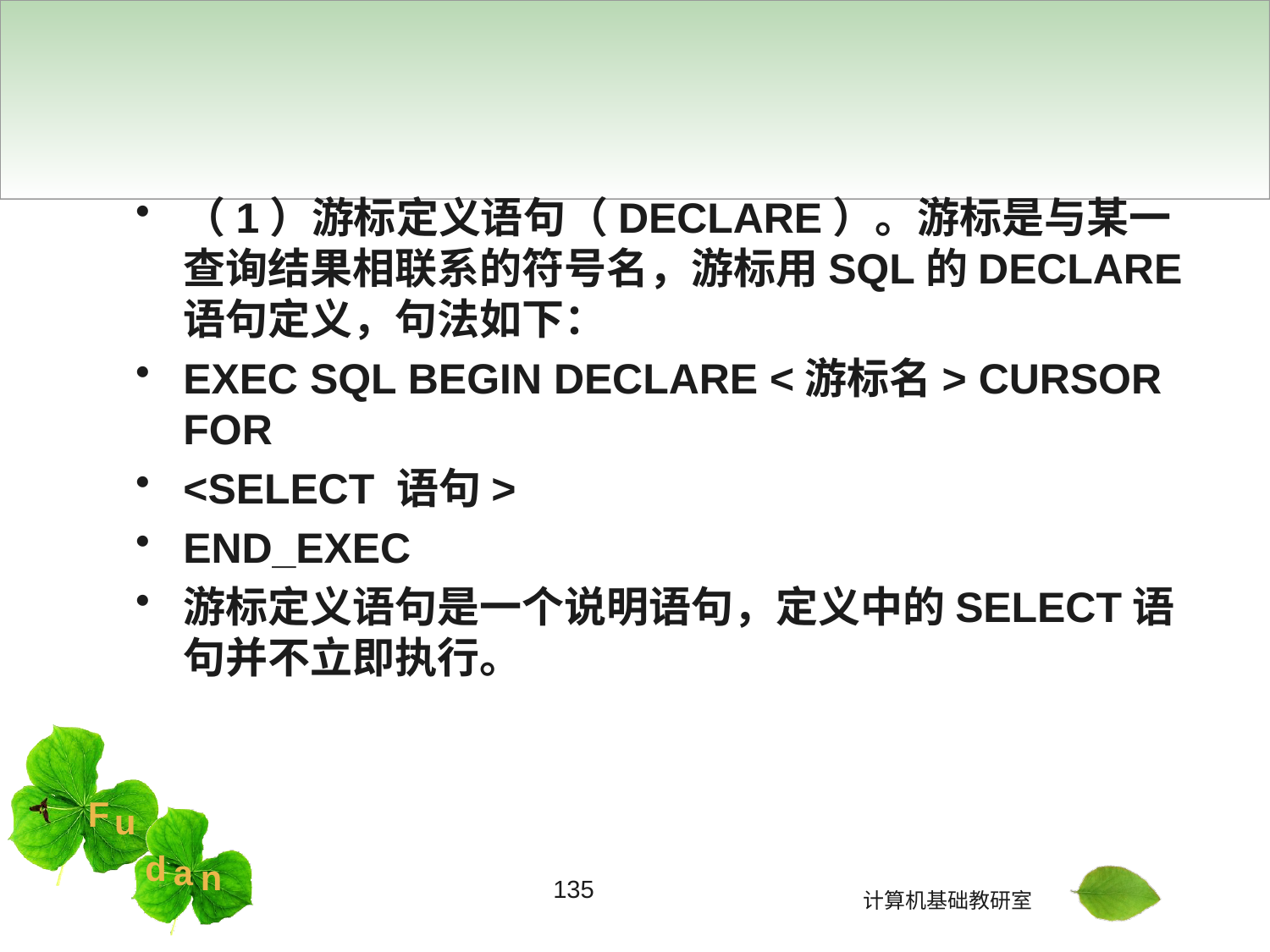

#
（1）游标定义语句（DECLARE）。游标是与某一查询结果相联系的符号名，游标用SQL的DECLARE语句定义，句法如下：
EXEC SQL BEGIN DECLARE <游标名> CURSOR FOR
<SELECT 语句>
END_EXEC
游标定义语句是一个说明语句，定义中的SELECT语句并不立即执行。

135